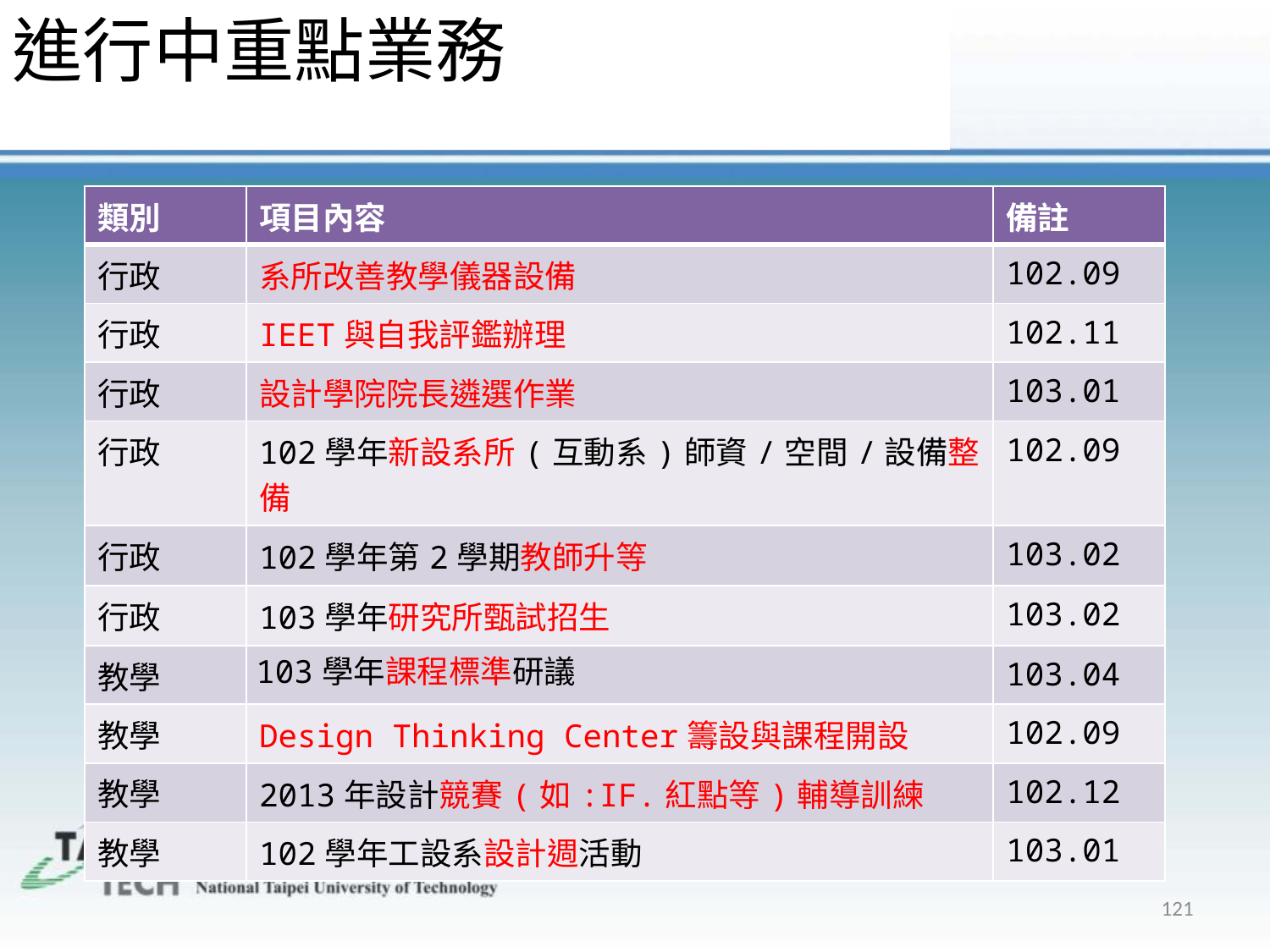

# 進行中重點業務
| 類別 | 項目內容 | 備註 |
| --- | --- | --- |
| 行政 | 系所改善教學儀器設備 | 102.09 |
| 行政 | IEET與自我評鑑辦理 | 102.11 |
| 行政 | 設計學院院長遴選作業 | 103.01 |
| 行政 | 102學年新設系所(互動系)師資/空間/設備整備 | 102.09 |
| 行政 | 102學年第2學期教師升等 | 103.02 |
| 行政 | 103學年研究所甄試招生 | 103.02 |
| 教學 | 103學年課程標準研議 | 103.04 |
| 教學 | Design Thinking Center籌設與課程開設 | 102.09 |
| 教學 | 2013年設計競賽(如:IF.紅點等)輔導訓練 | 102.12 |
| 教學 | 102學年工設系設計週活動 | 103.01 |
121